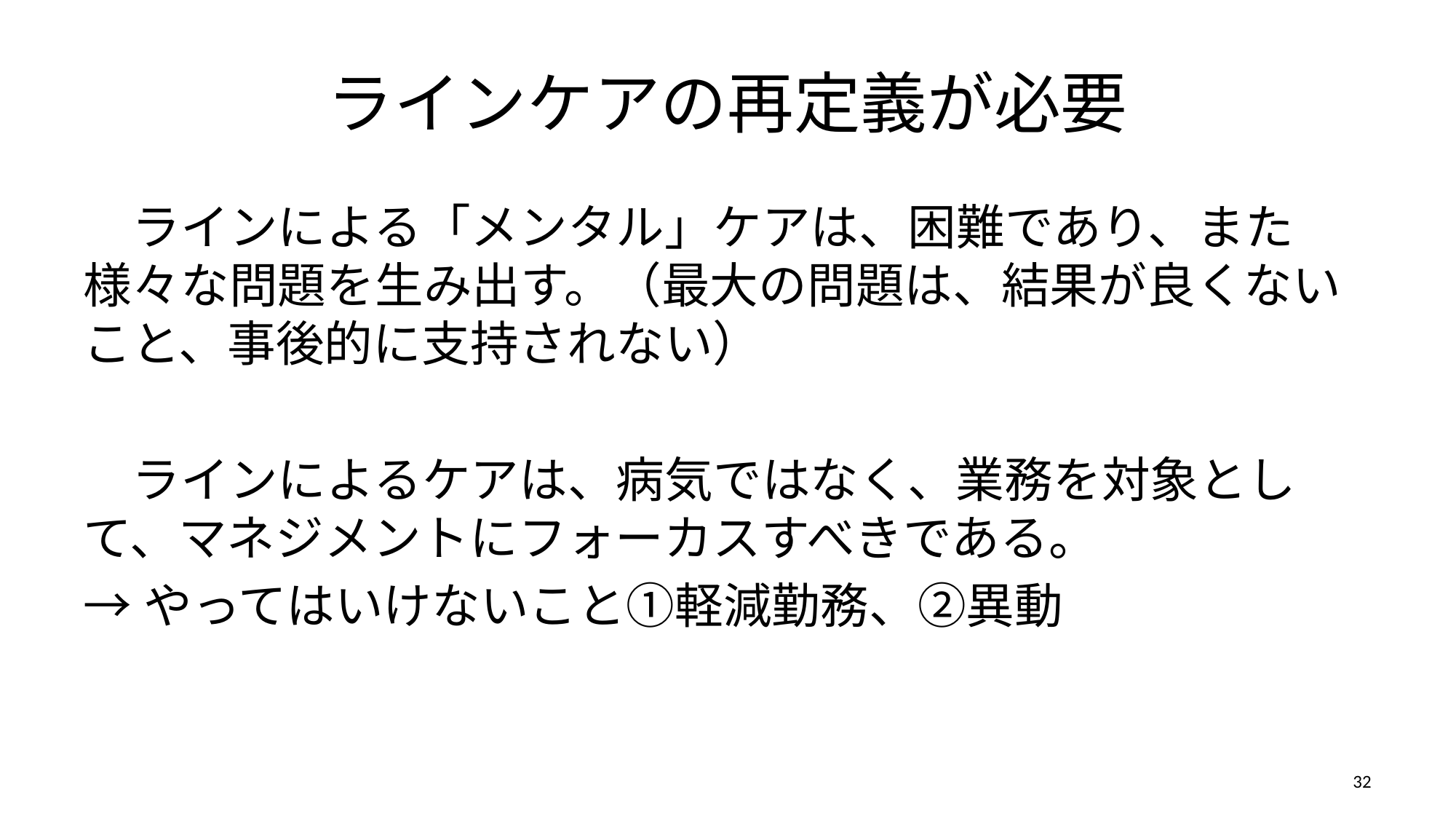

# ラインケアの再定義が必要
　ラインによる「メンタル」ケアは、困難であり、また様々な問題を生み出す。（最大の問題は、結果が良くないこと、事後的に支持されない）

　ラインによるケアは、病気ではなく、業務を対象として、マネジメントにフォーカスすべきである。
→やってはいけないこと①軽減勤務、②異動
32